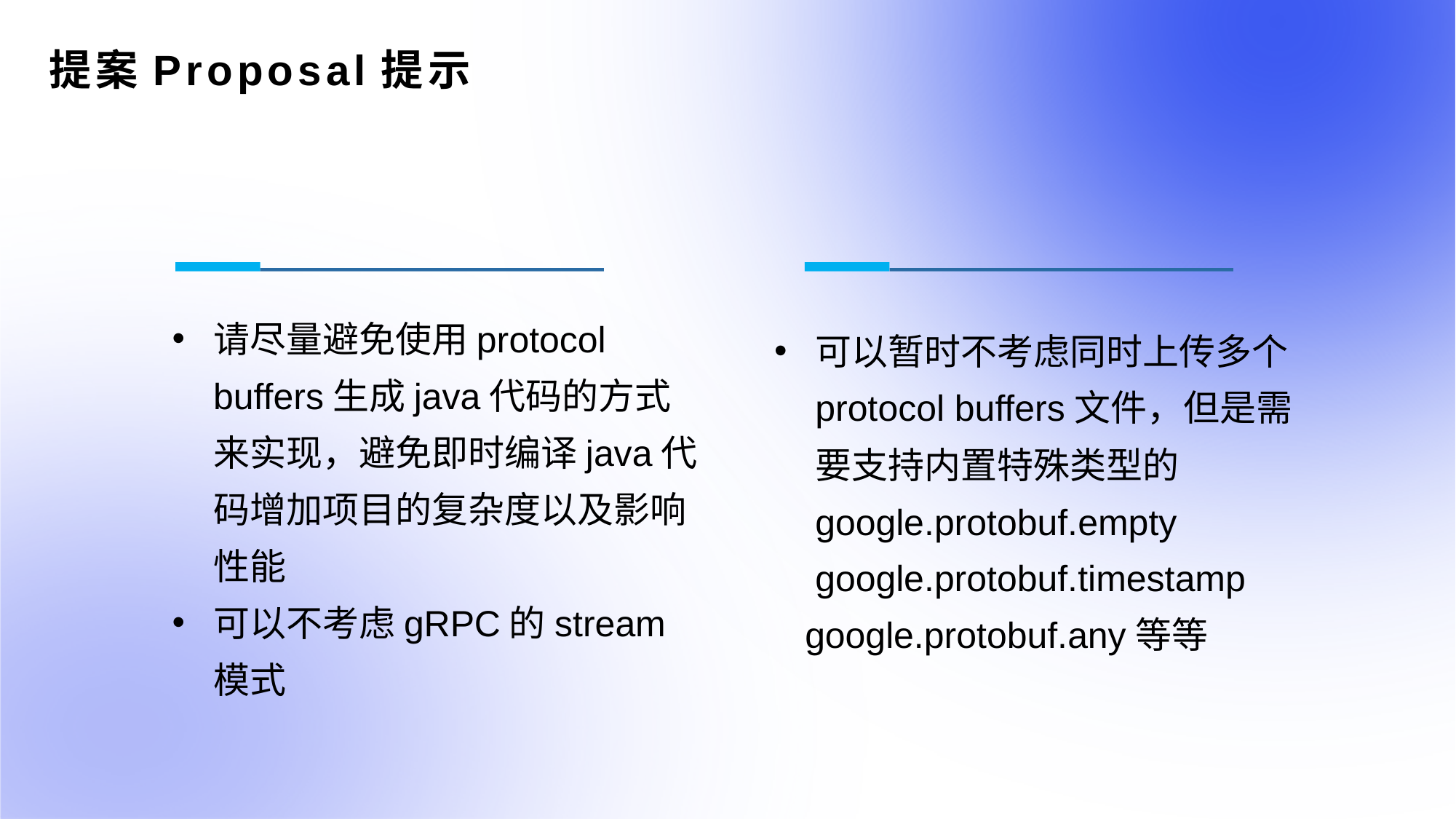

提案Proposal提示

请尽量避免使用protocol buffers生成java代码的方式来实现，避免即时编译java代码增加项目的复杂度以及影响性能
可以不考虑gRPC的stream模式
可以暂时不考虑同时上传多个protocol buffers文件，但是需要支持内置特殊类型的google.protobuf.empty google.protobuf.timestamp
   google.protobuf.any等等